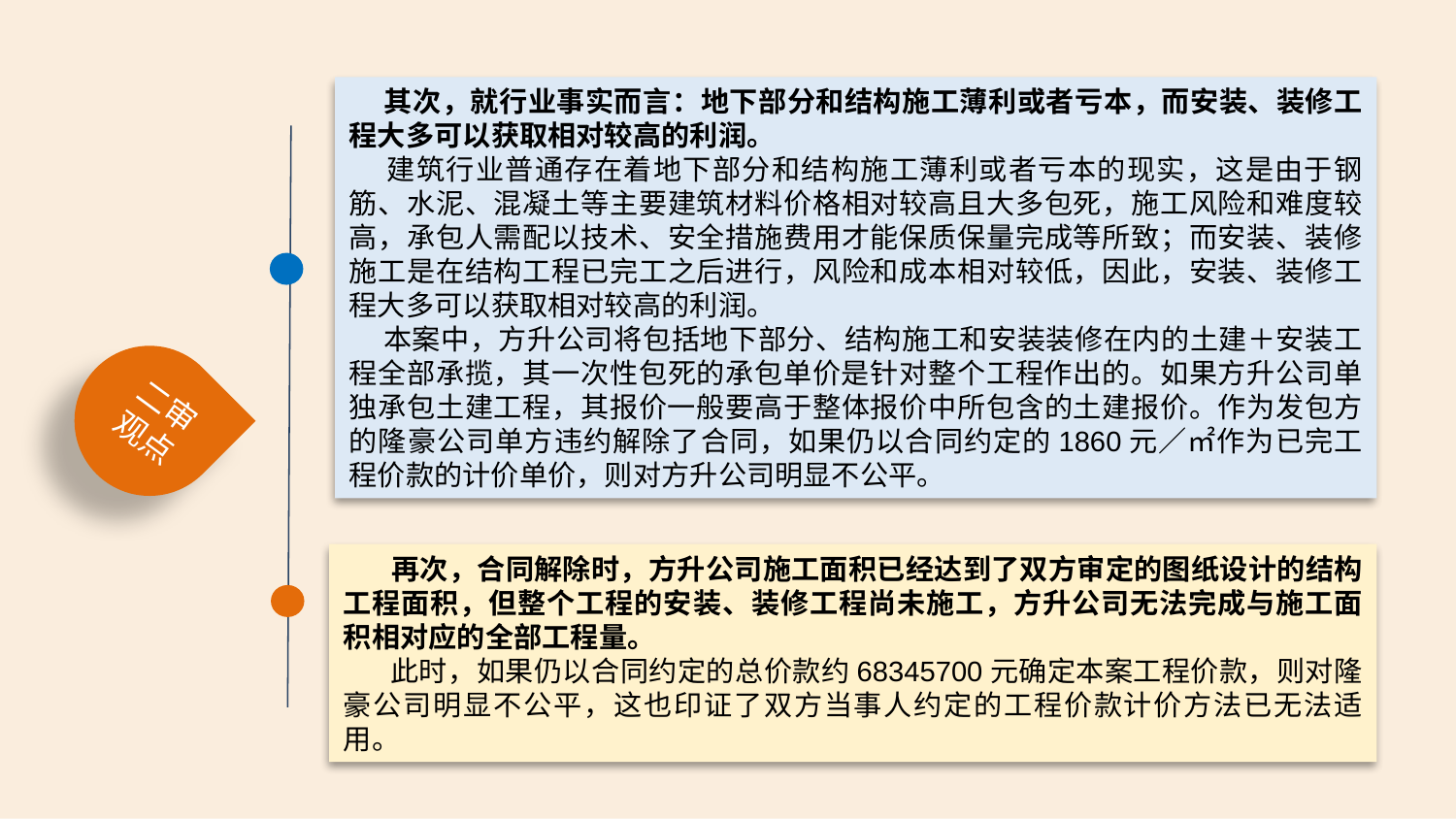

其次，就行业事实而言：地下部分和结构施工薄利或者亏本，而安装、装修工程大多可以获取相对较高的利润。
    建筑行业普通存在着地下部分和结构施工薄利或者亏本的现实，这是由于钢筋、水泥、混凝土等主要建筑材料价格相对较高且大多包死，施工风险和难度较高，承包人需配以技术、安全措施费用才能保质保量完成等所致；而安装、装修施工是在结构工程已完工之后进行，风险和成本相对较低，因此，安装、装修工程大多可以获取相对较高的利润。
    本案中，方升公司将包括地下部分、结构施工和安装装修在内的土建＋安装工程全部承揽，其一次性包死的承包单价是针对整个工程作出的。如果方升公司单独承包土建工程，其报价一般要高于整体报价中所包含的土建报价。作为发包方的隆豪公司单方违约解除了合同，如果仍以合同约定的1860元／㎡作为已完工程价款的计价单价，则对方升公司明显不公平。

二审
观点
      再次，合同解除时，方升公司施工面积已经达到了双方审定的图纸设计的结构工程面积，但整个工程的安装、装修工程尚未施工，方升公司无法完成与施工面积相对应的全部工程量。
      此时，如果仍以合同约定的总价款约68345700元确定本案工程价款，则对隆豪公司明显不公平，这也印证了双方当事人约定的工程价款计价方法已无法适用。